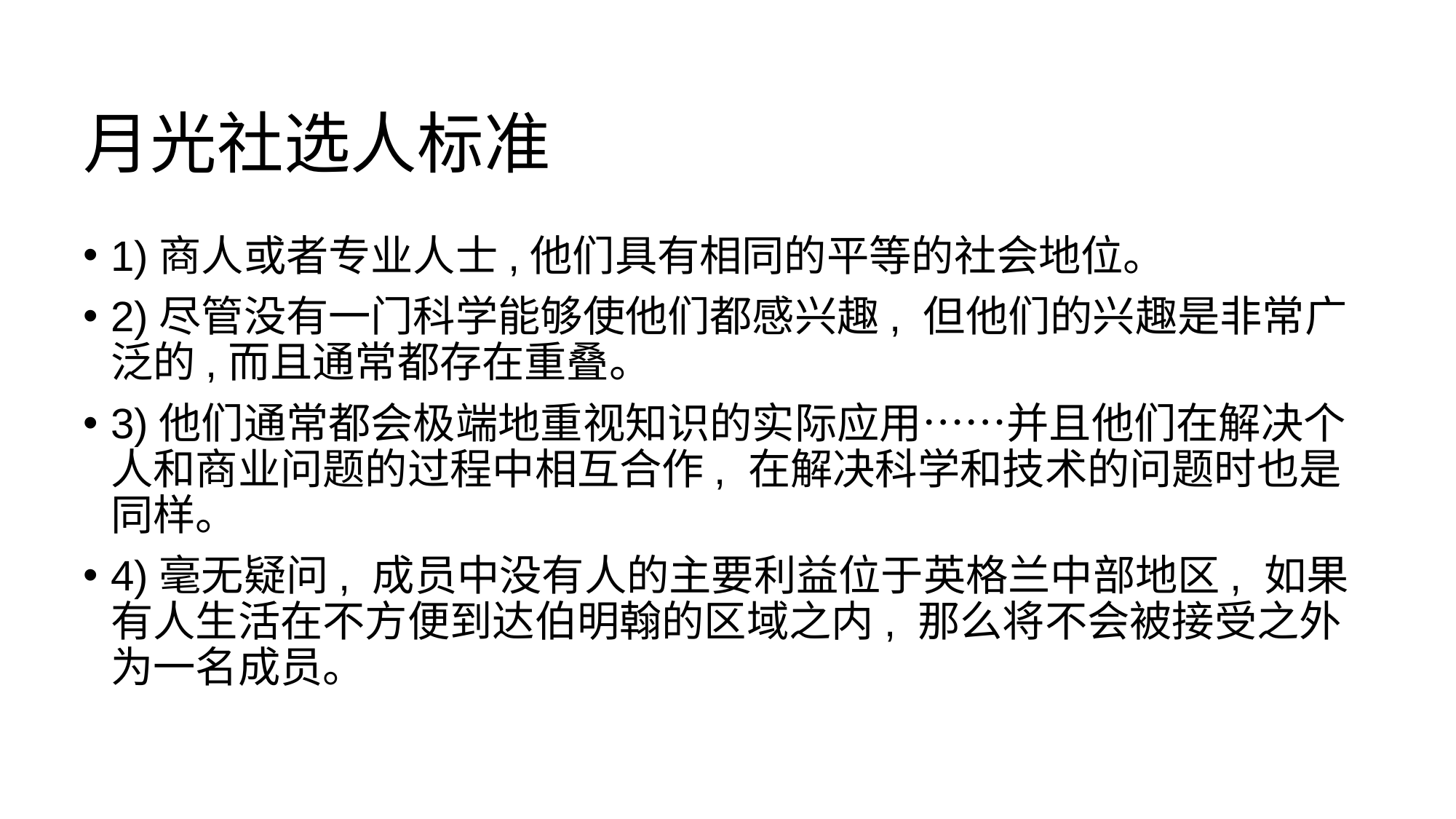

# 月光社选人标准
1)商人或者专业人士,他们具有相同的平等的社会地位。
2)尽管没有一门科学能够使他们都感兴趣, 但他们的兴趣是非常广泛的,而且通常都存在重叠。
3)他们通常都会极端地重视知识的实际应用⋯⋯并且他们在解决个人和商业问题的过程中相互合作, 在解决科学和技术的问题时也是同样。
4)毫无疑问, 成员中没有人的主要利益位于英格兰中部地区, 如果有人生活在不方便到达伯明翰的区域之内, 那么将不会被接受之外为一名成员。